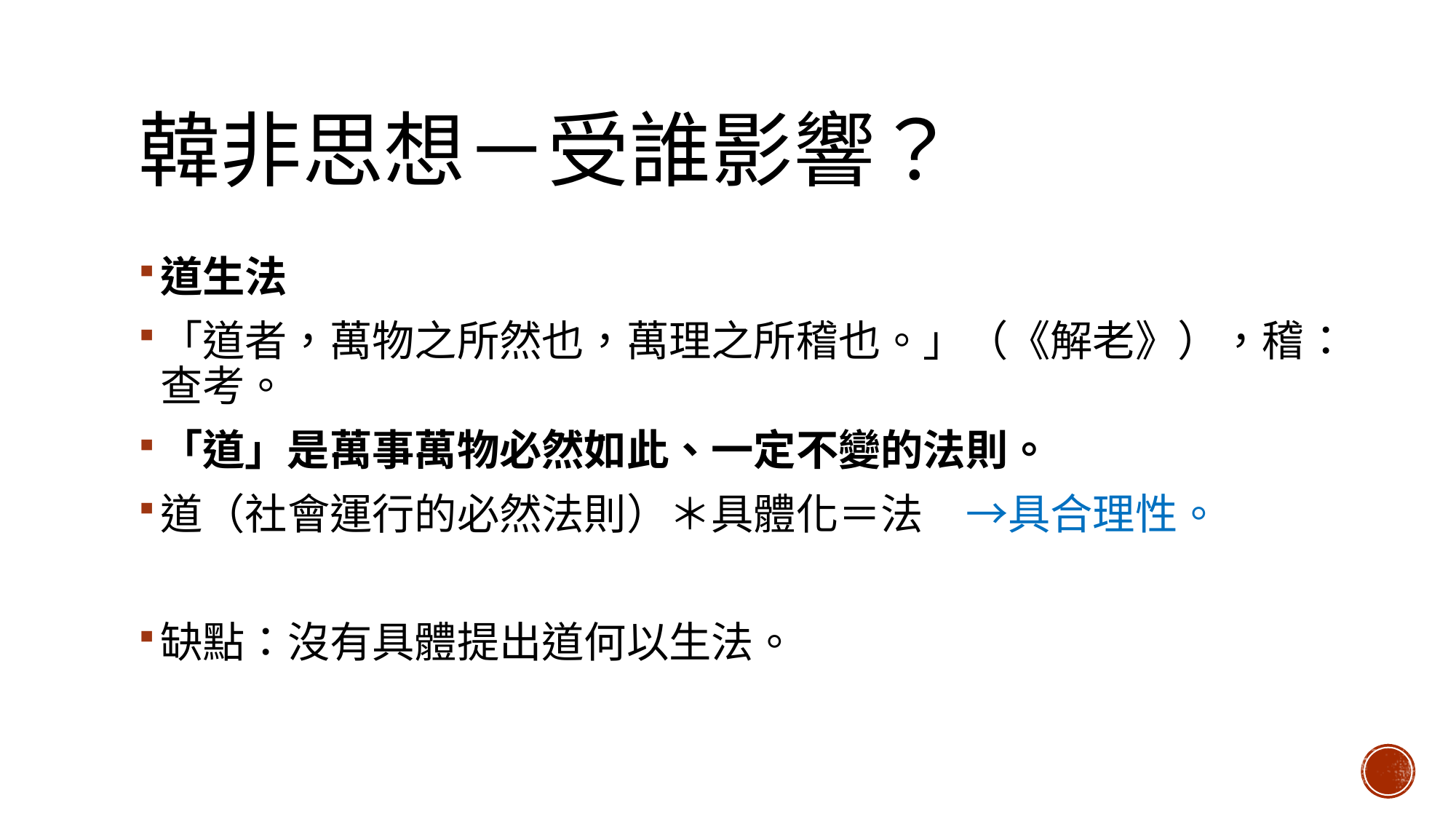

# 韓非思想－受誰影響？
道生法
「道者，萬物之所然也，萬理之所稽也。」（《解老》），稽：查考。
「道」是萬事萬物必然如此、一定不變的法則。
道（社會運行的必然法則）＊具體化＝法　→具合理性。

缺點：沒有具體提出道何以生法。